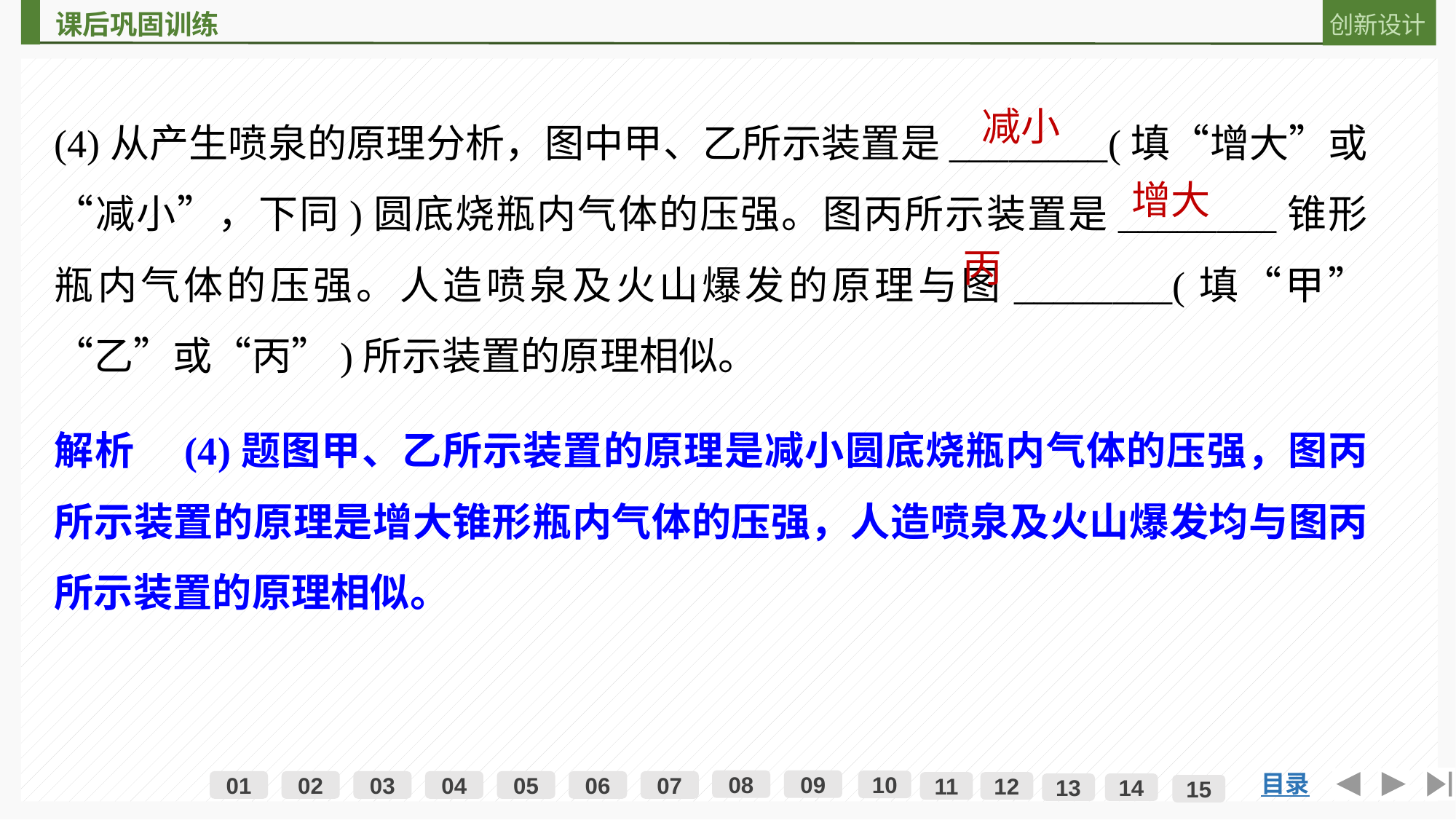

(4)从产生喷泉的原理分析，图中甲、乙所示装置是________(填“增大”或“减小”，下同)圆底烧瓶内气体的压强。图丙所示装置是________锥形瓶内气体的压强。人造喷泉及火山爆发的原理与图________(填“甲”“乙”或“丙”)所示装置的原理相似。
减小
增大
丙
解析　(4)题图甲、乙所示装置的原理是减小圆底烧瓶内气体的压强，图丙所示装置的原理是增大锥形瓶内气体的压强，人造喷泉及火山爆发均与图丙所示装置的原理相似。